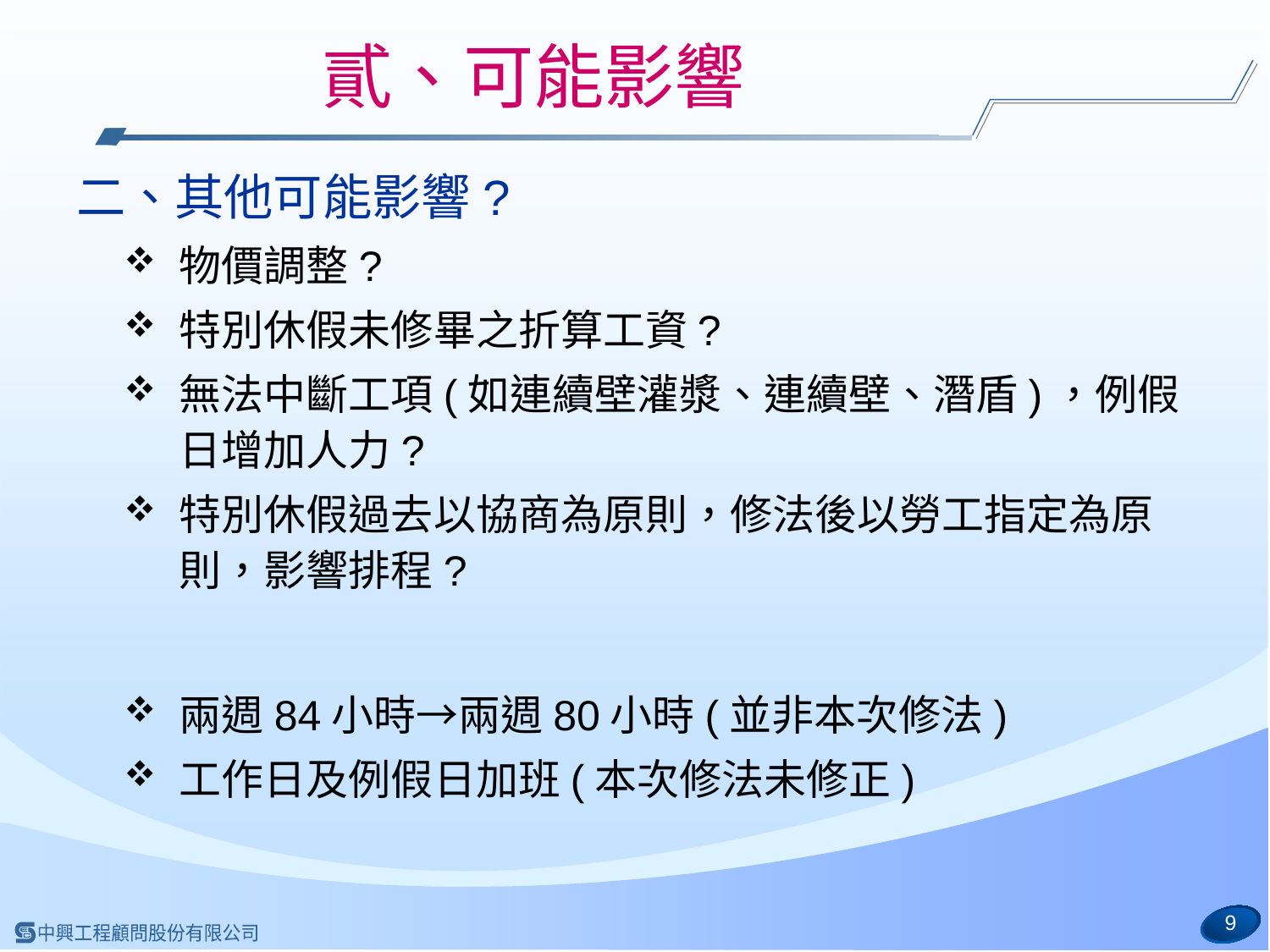

# 貳、可能影響
二、其他可能影響?
物價調整?
特別休假未修畢之折算工資?
無法中斷工項(如連續壁灌漿、連續壁、潛盾)，例假日增加人力?
特別休假過去以協商為原則，修法後以勞工指定為原則，影響排程?

兩週84小時→兩週80小時(並非本次修法)
工作日及例假日加班(本次修法未修正)
9